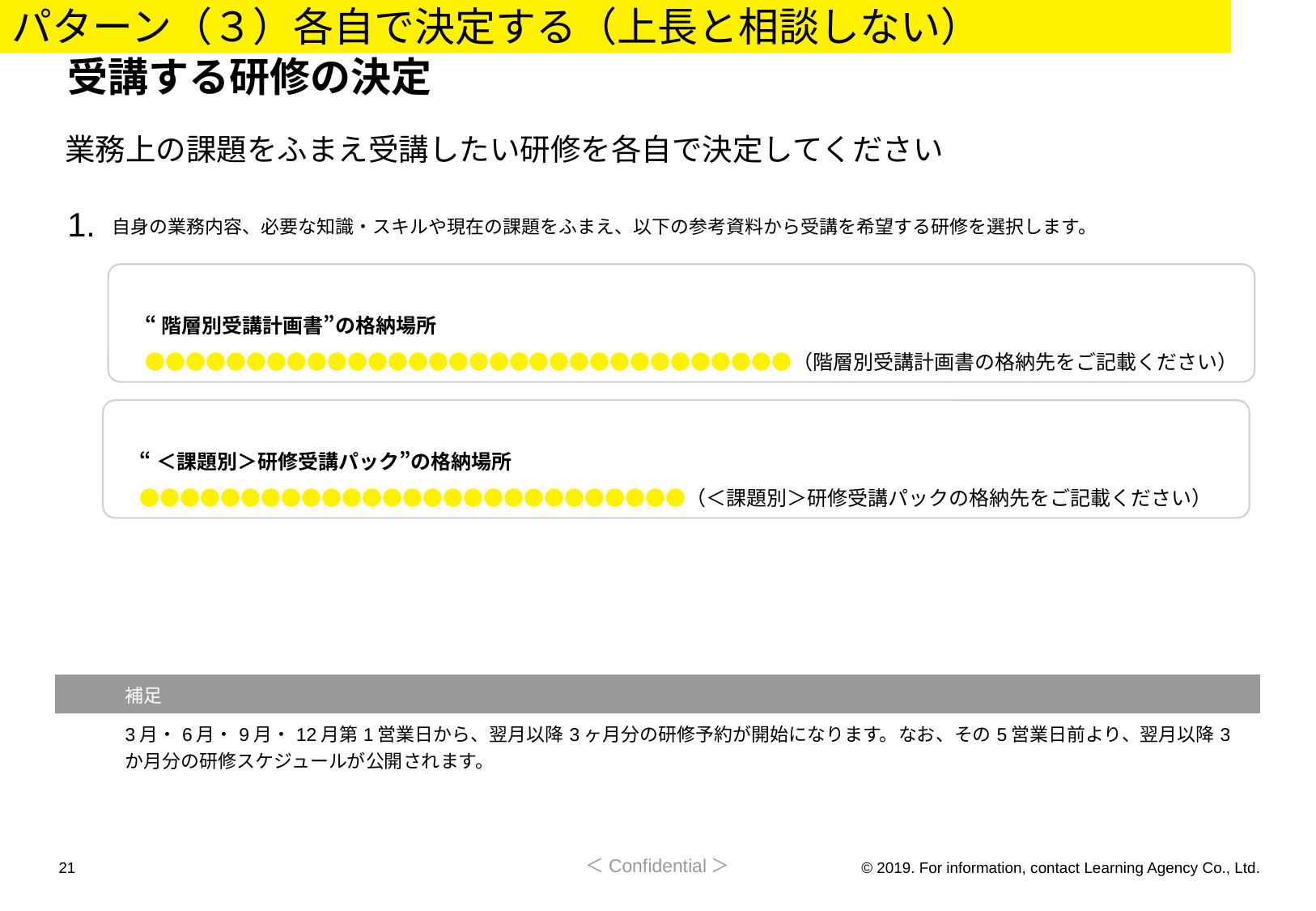

パターン（３）各自で決定する（上長と相談しない）
# 受講する研修の決定
業務上の課題をふまえ受講したい研修を各自で決定してください

1.
自身の業務内容、必要な知識・スキルや現在の課題をふまえ、以下の参考資料から受講を希望する研修を選択します。
“階層別受講計画書”の格納場所
●●●●●●●●●●●●●●●●●●●●●●●●●●●●●●●●（階層別受講計画書の格納先をご記載ください）

“＜課題別＞研修受講パック”の格納場所
●●●●●●●●●●●●●●●●●●●●●●●●●●●（＜課題別＞研修受講パックの格納先をご記載ください）

|  | 補足 |
| --- | --- |
|  | 3月・6月・9月・12月第1営業日から、翌月以降3ヶ月分の研修予約が開始になります。なお、その5営業日前より、翌月以降3か月分の研修スケジュールが公開されます。 |